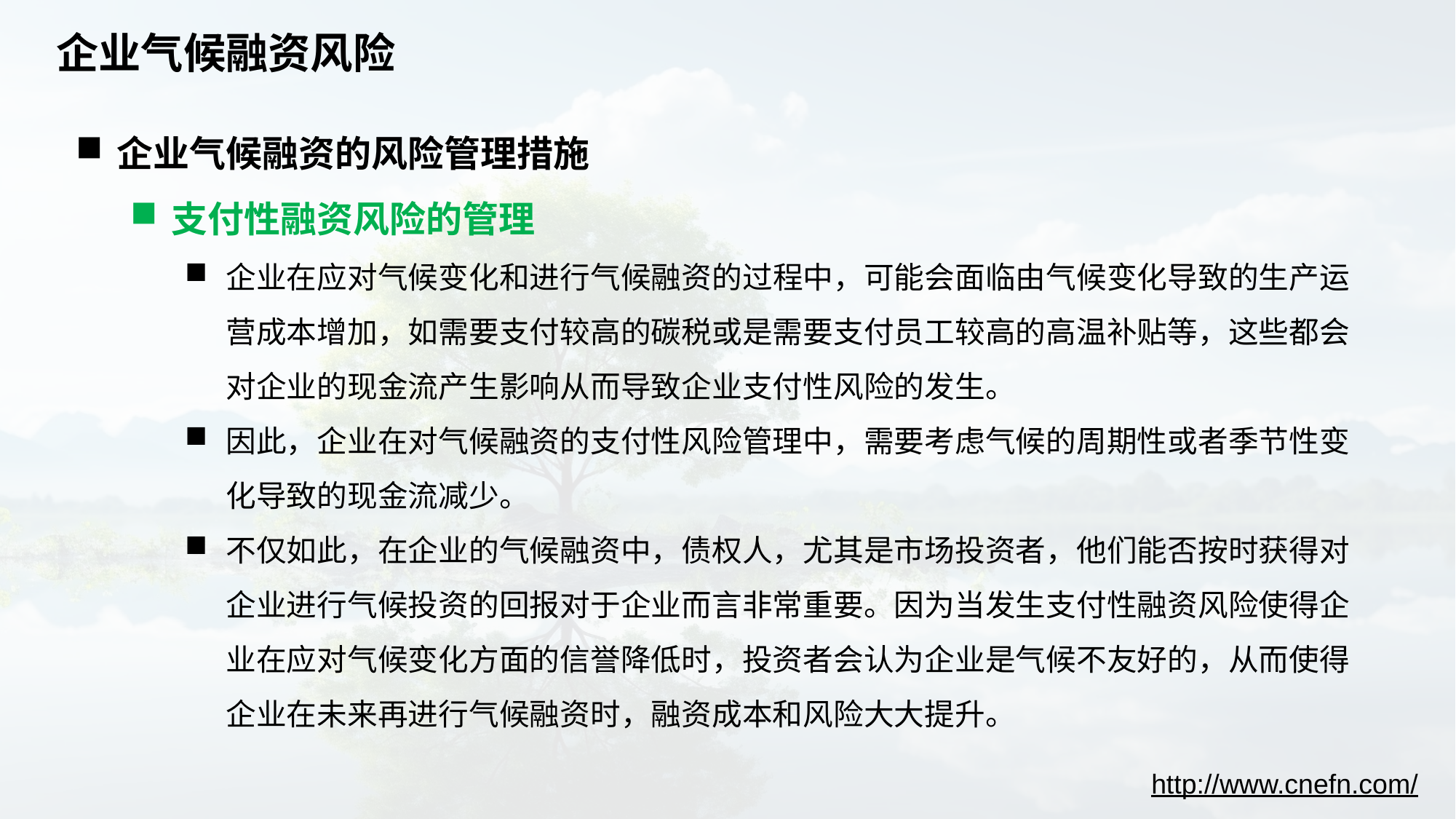

# 企业气候融资风险
企业气候融资的风险管理措施
支付性融资风险的管理
企业在应对气候变化和进行气候融资的过程中，可能会面临由气候变化导致的生产运营成本增加，如需要支付较高的碳税或是需要支付员工较高的高温补贴等，这些都会对企业的现金流产生影响从而导致企业支付性风险的发生。
因此，企业在对气候融资的支付性风险管理中，需要考虑气候的周期性或者季节性变化导致的现金流减少。
不仅如此，在企业的气候融资中，债权人，尤其是市场投资者，他们能否按时获得对企业进行气候投资的回报对于企业而言非常重要。因为当发生支付性融资风险使得企业在应对气候变化方面的信誉降低时，投资者会认为企业是气候不友好的，从而使得企业在未来再进行气候融资时，融资成本和风险大大提升。